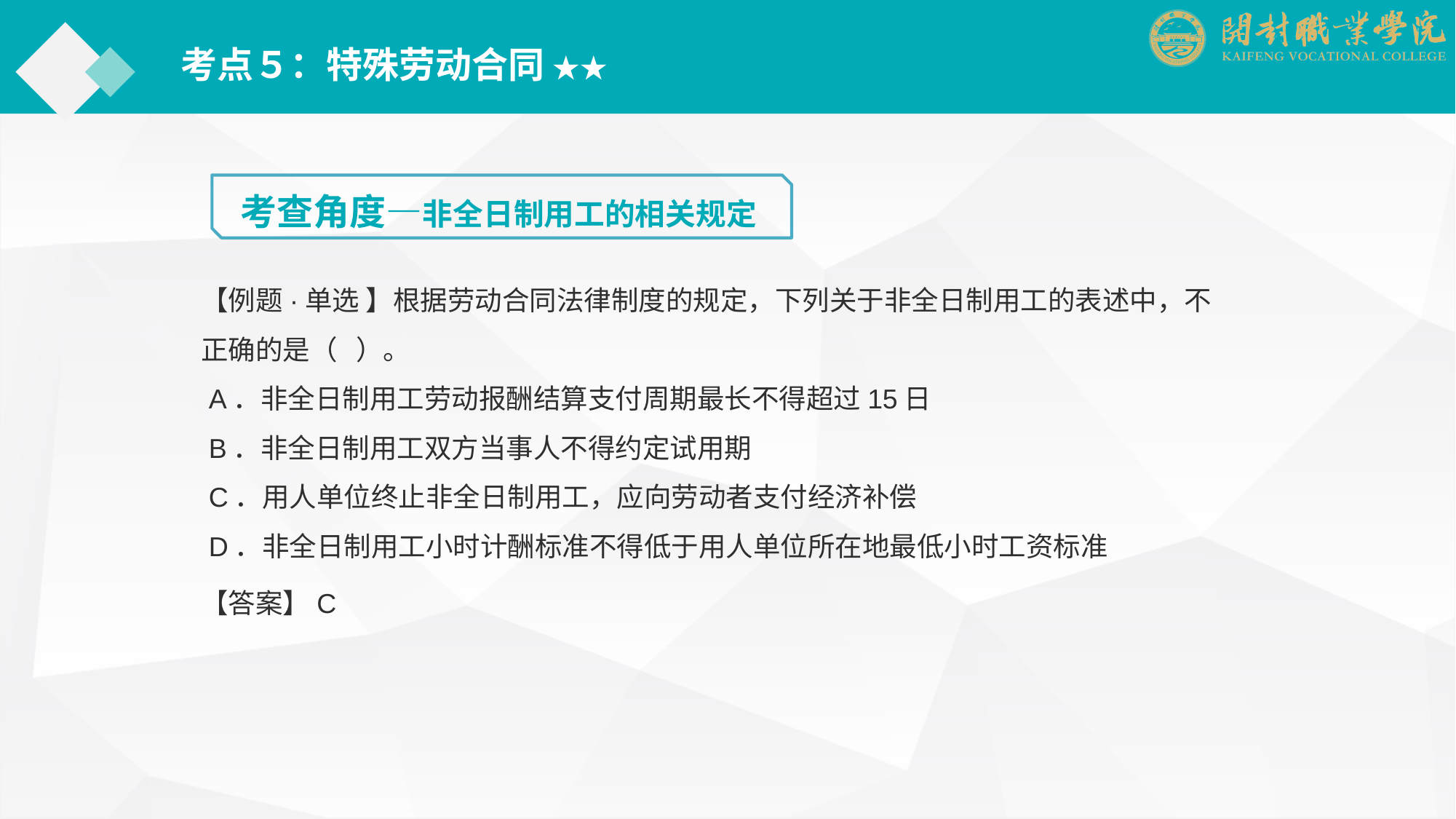

考点５：特殊劳动合同 ★★

考查角度—非全日制用工的相关规定
【例题·单选 】根据劳动合同法律制度的规定，下列关于非全日制用工的表述中，不正确的是（   ）。
 A．非全日制用工劳动报酬结算支付周期最长不得超过15日
 B．非全日制用工双方当事人不得约定试用期
 C．用人单位终止非全日制用工，应向劳动者支付经济补偿
 D．非全日制用工小时计酬标准不得低于用人单位所在地最低小时工资标准
【答案】C